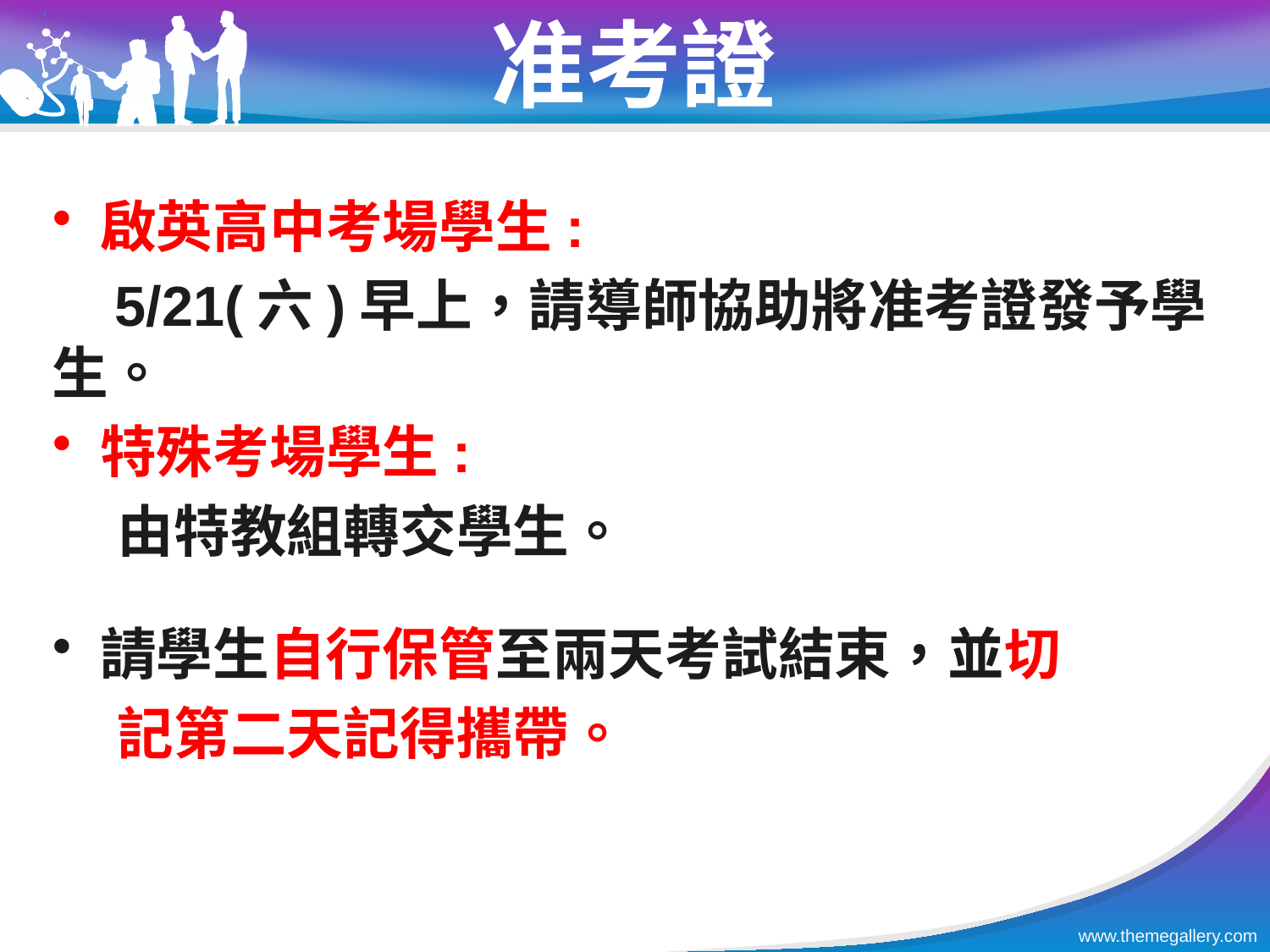

# 准考證
啟英高中考場學生:
    5/21(六)早上，請導師協助將准考證發予學生。
特殊考場學生:
    由特教組轉交學生。

請學生自行保管至兩天考試結束，並切
    記第二天記得攜帶。